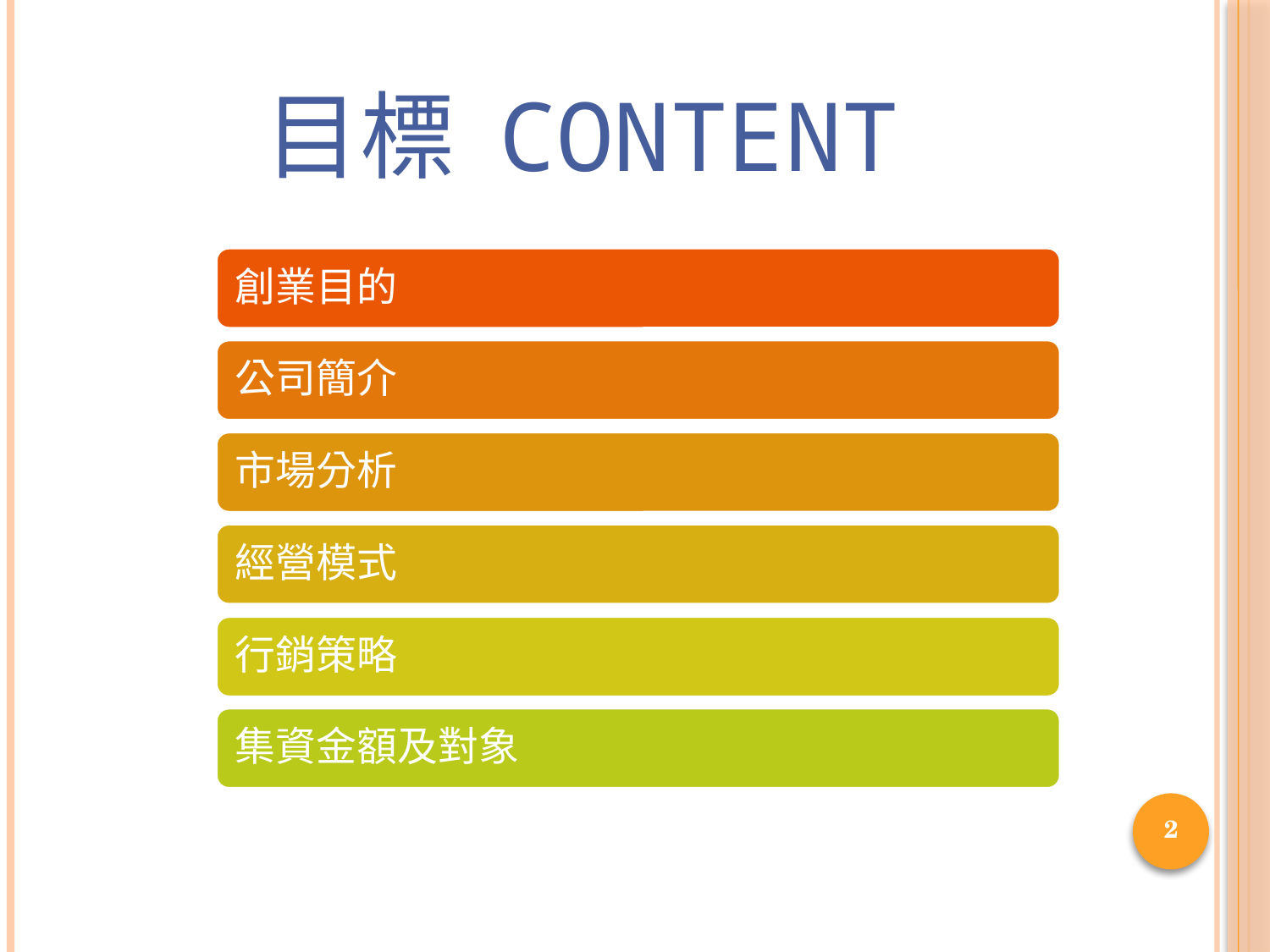

# 目標 CONTENT

創業目的
公司簡介
市場分析
經營模式
行銷策略
集資金額及對象
2